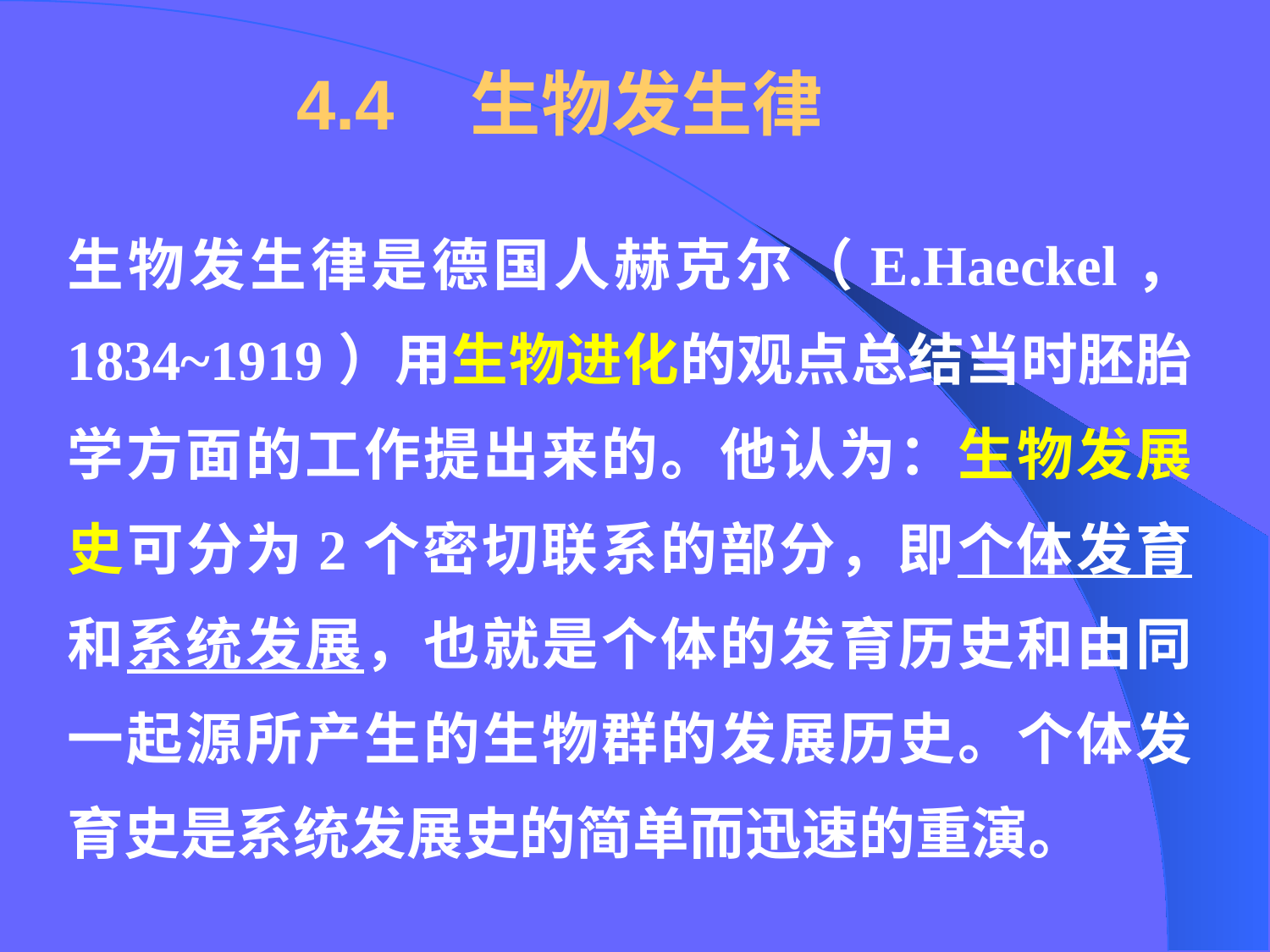

# 4.4   生物发生律
生物发生律是德国人赫克尔（E.Haeckel， 1834~1919）用生物进化的观点总结当时胚胎学方面的工作提出来的。他认为：生物发展史可分为2个密切联系的部分，即个体发育和系统发展，也就是个体的发育历史和由同一起源所产生的生物群的发展历史。个体发育史是系统发展史的简单而迅速的重演。